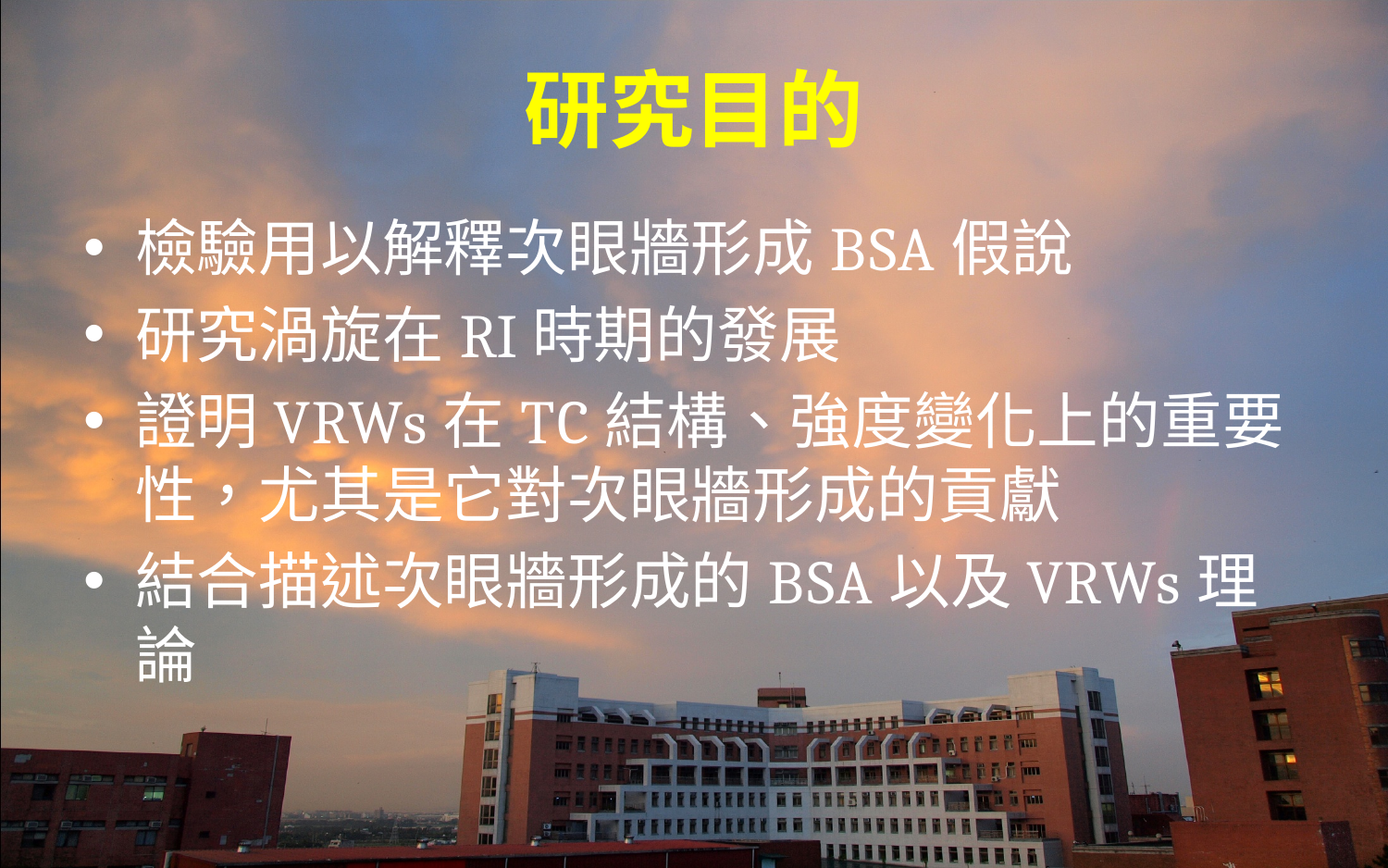

# 研究目的
檢驗用以解釋次眼牆形成BSA假說
研究渦旋在RI時期的發展
證明VRWs在TC結構、強度變化上的重要性，尤其是它對次眼牆形成的貢獻
結合描述次眼牆形成的BSA以及VRWs理論